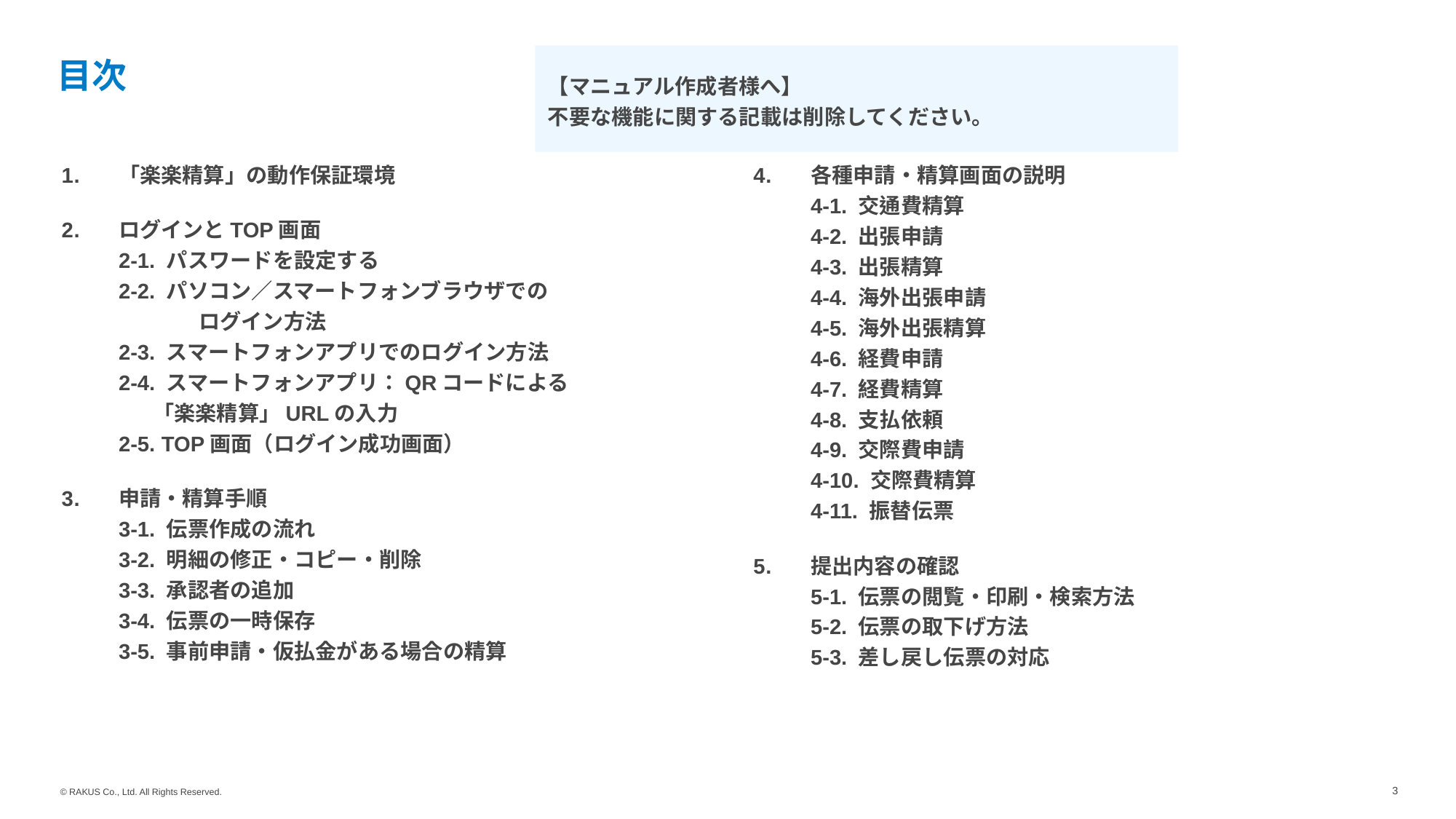

# 目次
【マニュアル作成者様へ】
不要な機能に関する記載は削除してください。
 「楽楽精算」の動作保証環境
 ログインとTOP画面
 2-1. パスワードを設定する
 2-2. パソコン／スマートフォンブラウザでの
　　　　 ログイン方法
 2-3. スマートフォンアプリでのログイン方法
 2-4. スマートフォンアプリ：QRコードによる
         「楽楽精算」URLの入力
 2-5. TOP画面（ログイン成功画面）
 申請・精算手順
 3-1. 伝票作成の流れ
 3-2. 明細の修正・コピー・削除
 3-3. 承認者の追加
 3-4. 伝票の一時保存
 3-5. 事前申請・仮払金がある場合の精算
 各種申請・精算画面の説明
 4-1. 交通費精算
 4-2. 出張申請　
 4-3. 出張精算
 4-4. 海外出張申請　
 4-5. 海外出張精算
 4-6. 経費申請
 4-7. 経費精算
 4-8. 支払依頼
 4-9. 交際費申請　
 4-10. 交際費精算
 4-11. 振替伝票
 提出内容の確認
 5-1. 伝票の閲覧・印刷・検索方法
 5-2. 伝票の取下げ方法
 5-3. 差し戻し伝票の対応
3